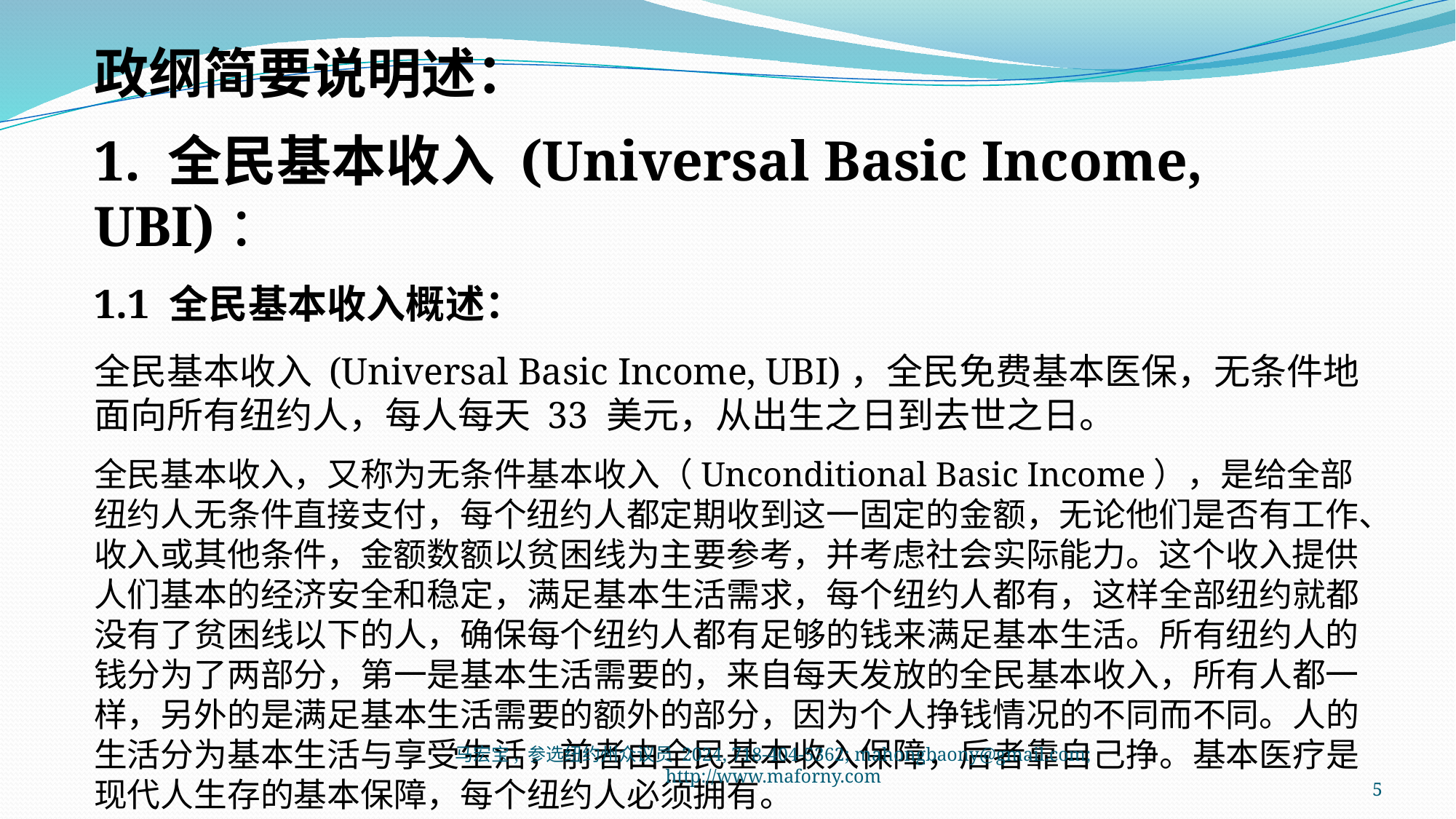

政纲简要说明述：

1. 全民基本收入 (Universal Basic Income, UBI)：

1.1 全民基本收入概述：

全民基本收入 (Universal Basic Income, UBI)，全民免费基本医保，无条件地面向所有纽约人，每人每天 33 美元，从出生之日到去世之日。

全民基本收入，又称为无条件基本收入（Unconditional Basic Income），是给全部纽约人无条件直接支付，每个纽约人都定期收到这一固定的金额，无论他们是否有工作、收入或其他条件，金额数额以贫困线为主要参考，并考虑社会实际能力。这个收入提供人们基本的经济安全和稳定，满足基本生活需求，每个纽约人都有，这样全部纽约就都没有了贫困线以下的人，确保每个纽约人都有足够的钱来满足基本生活。所有纽约人的钱分为了两部分，第一是基本生活需要的，来自每天发放的全民基本收入，所有人都一样，另外的是满足基本生活需要的额外的部分，因为个人挣钱情况的不同而不同。人的生活分为基本生活与享受生活，前者由全民基本收入保障，后者靠自己挣。基本医疗是现代人生存的基本保障，每个纽约人必须拥有。
马宏宝, 参选纽约州众议员 2024, 718-404-5362; mahongbaony@gmail.com; http://www.maforny.com
5